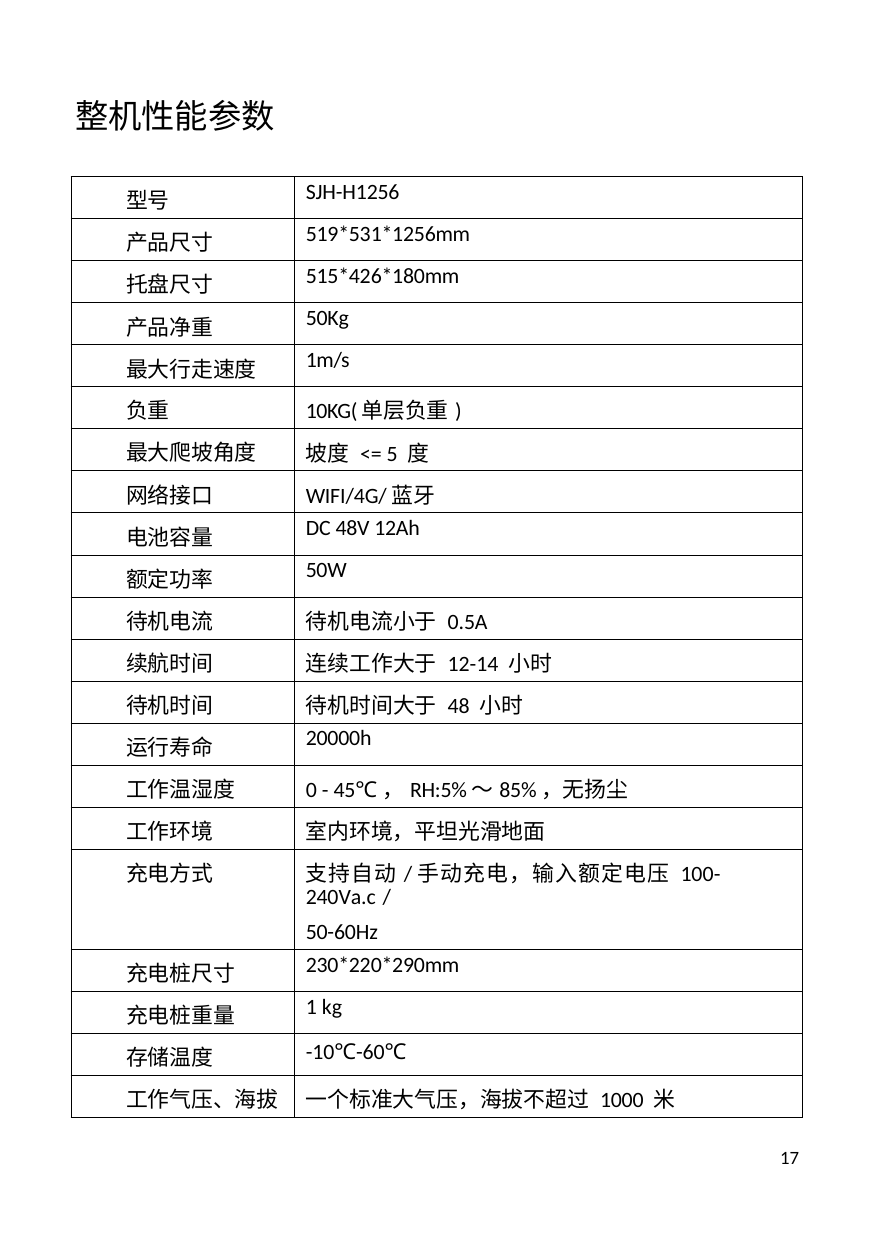

整机性能参数
| 型号 | SJH-H1256 |
| --- | --- |
| 产品尺寸 | 519\*531\*1256mm |
| 托盘尺寸 | 515\*426\*180mm |
| 产品净重 | 50Kg |
| 最大行走速度 | 1m/s |
| 负重 | 10KG(单层负重) |
| 最大爬坡角度 | 坡度 <= 5 度 |
| 网络接口 | WIFI/4G/蓝牙 |
| 电池容量 | DC 48V 12Ah |
| 额定功率 | 50W |
| 待机电流 | 待机电流小于 0.5A |
| 续航时间 | 连续工作大于 12-14 小时 |
| 待机时间 | 待机时间大于 48 小时 |
| 运行寿命 | 20000h |
| 工作温湿度 | 0 - 45℃，RH:5%～85%，无扬尘 |
| 工作环境 | 室内环境，平坦光滑地面 |
| 充电方式 | 支持自动/手动充电，输入额定电压 100-240Va.c / 50-60Hz |
| 充电桩尺寸 | 230\*220\*290mm |
| 充电桩重量 | 1 kg |
| 存储温度 | -10℃-60℃ |
| 工作气压、海拔 | 一个标准大气压，海拔不超过 1000 米 |
17